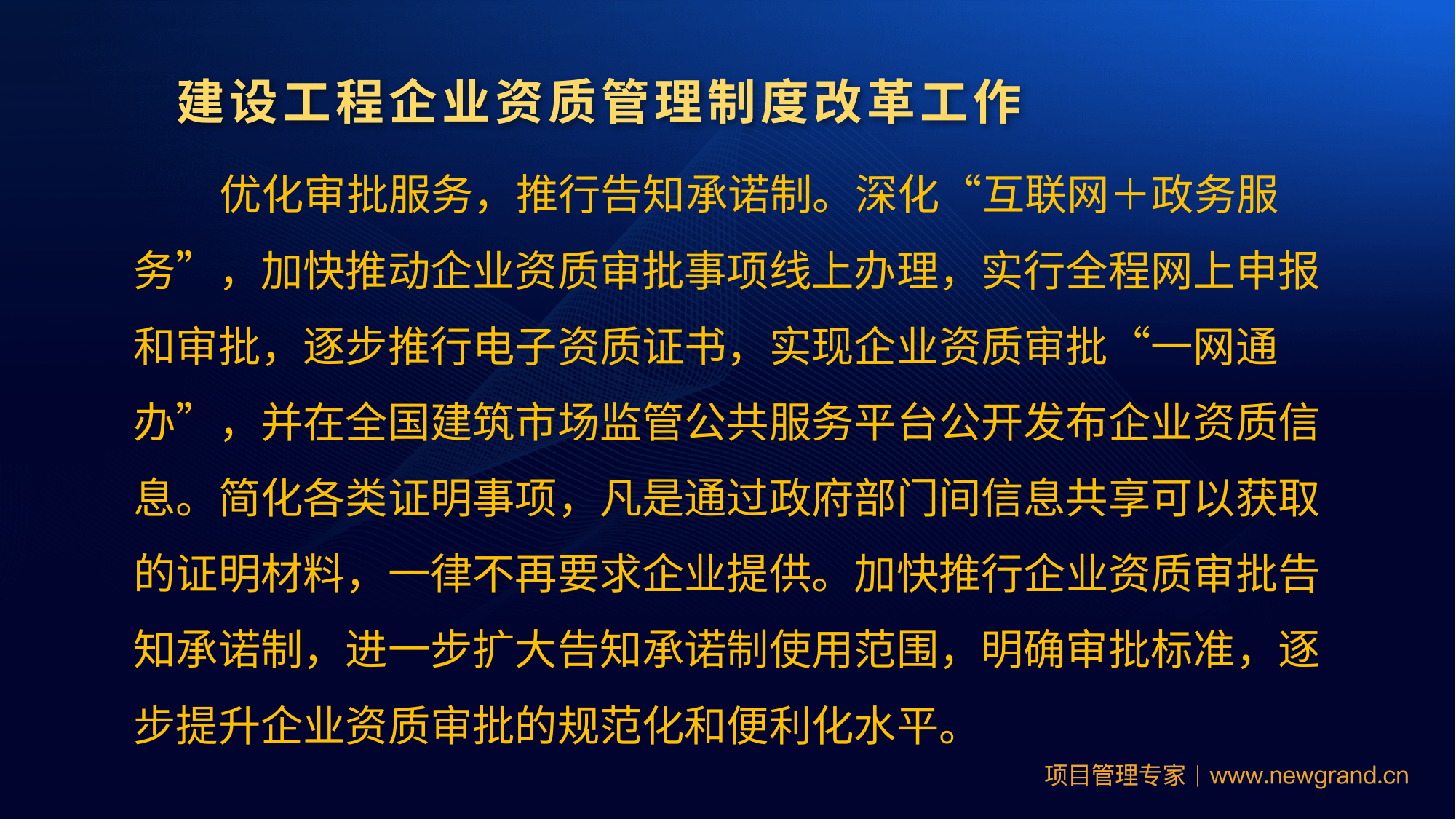

建设工程企业资质管理制度改革工作
        优化审批服务，推行告知承诺制。深化“互联网＋政务服务”，加快推动企业资质审批事项线上办理，实行全程网上申报和审批，逐步推行电子资质证书，实现企业资质审批“一网通办”，并在全国建筑市场监管公共服务平台公开发布企业资质信息。简化各类证明事项，凡是通过政府部门间信息共享可以获取的证明材料，一律不再要求企业提供。加快推行企业资质审批告知承诺制，进一步扩大告知承诺制使用范围，明确审批标准，逐步提升企业资质审批的规范化和便利化水平。